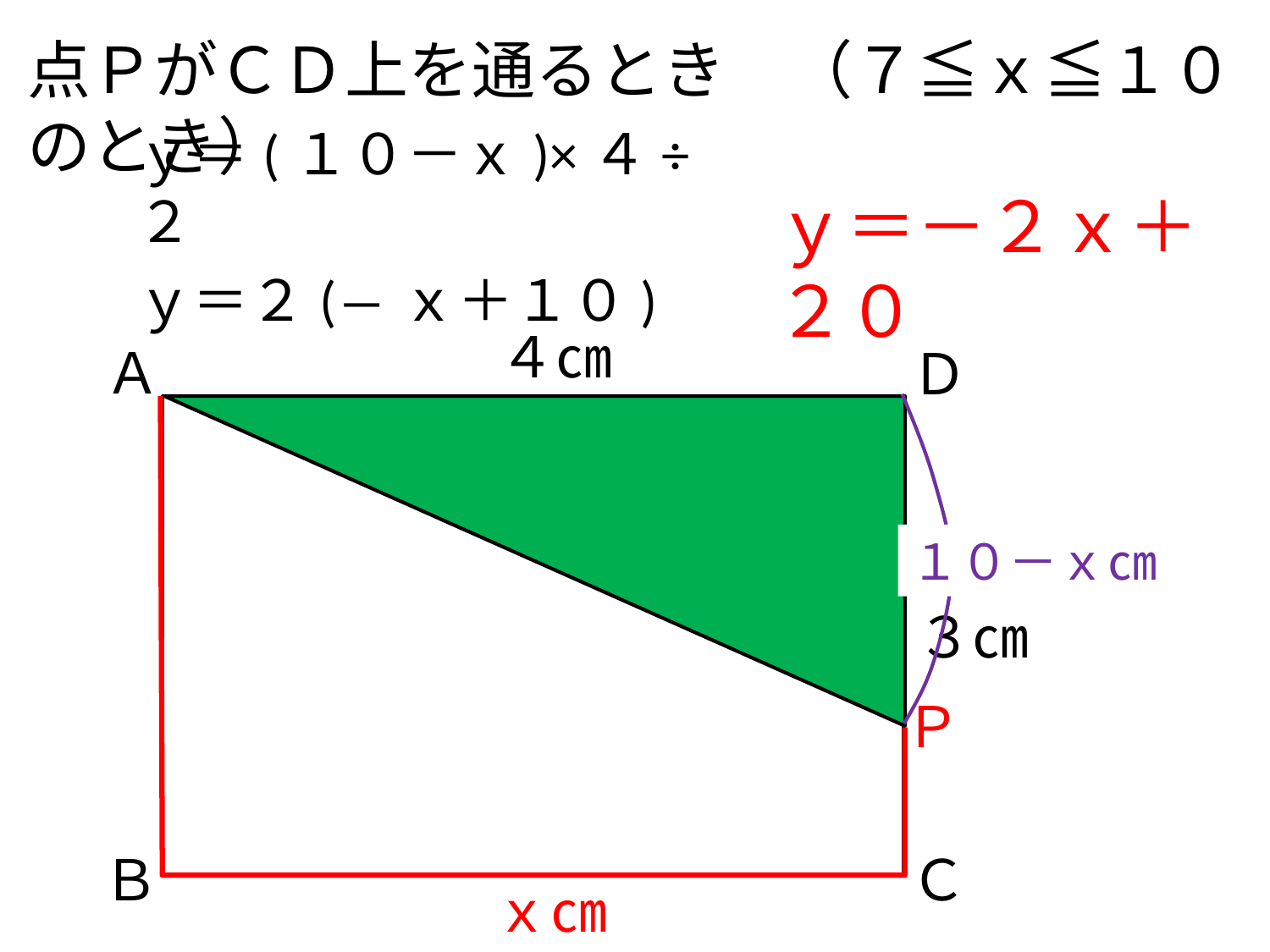

点ＰがＣＤ上を通るとき　（７≦ｘ≦１０のとき）
ｙ＝(１０－ｘ)×４÷２
ｙ＝２(―ｘ＋１０)
ｙ＝－２ｘ＋２０
４㎝
Ａ
Ｄ

１０－ｘ㎝
３㎝
Ｐ
Ｂ
Ｃ
ｘ㎝